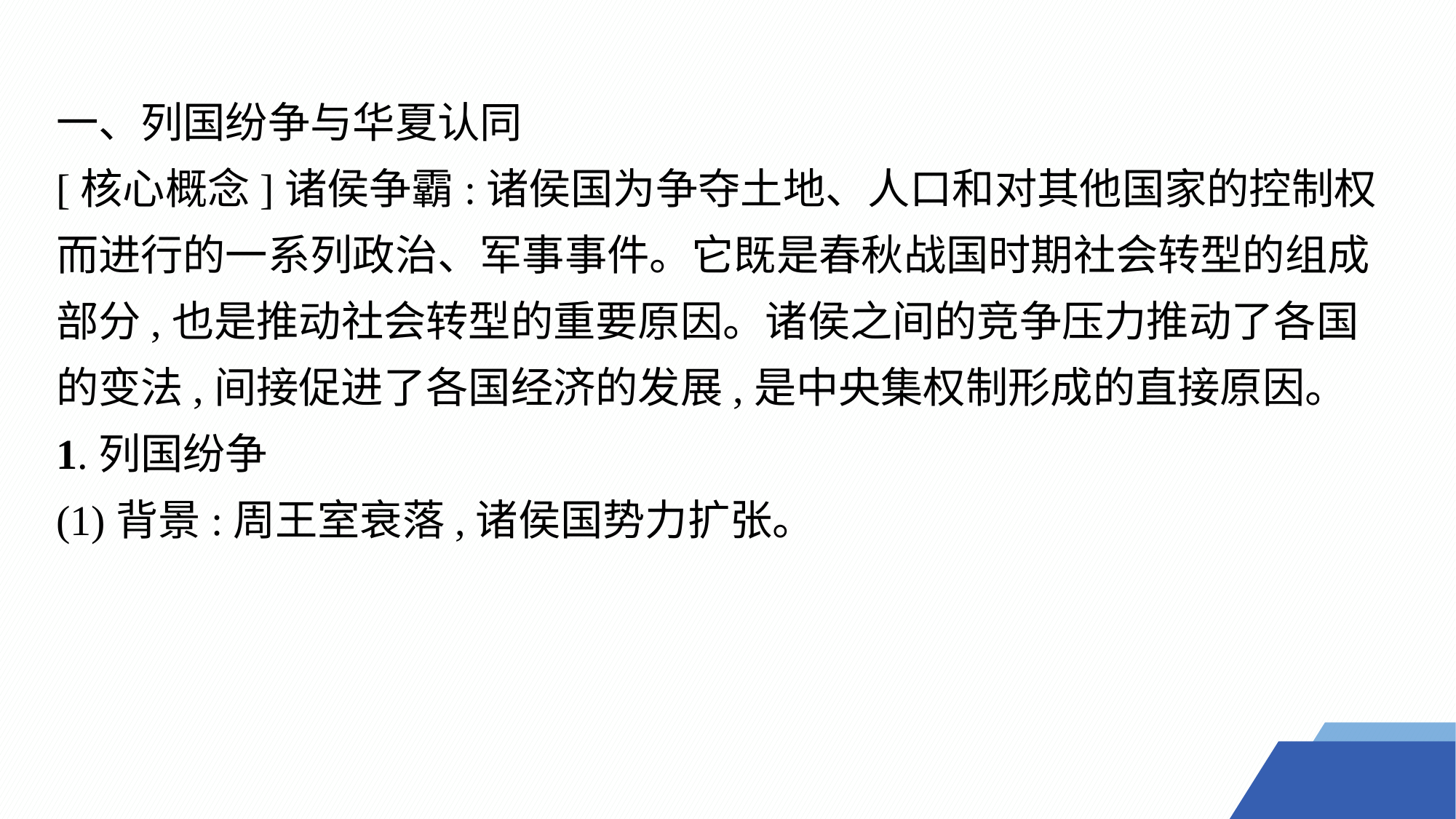

一、列国纷争与华夏认同
[核心概念]诸侯争霸:诸侯国为争夺土地、人口和对其他国家的控制权而进行的一系列政治、军事事件。它既是春秋战国时期社会转型的组成部分,也是推动社会转型的重要原因。诸侯之间的竞争压力推动了各国的变法,间接促进了各国经济的发展,是中央集权制形成的直接原因。
1.列国纷争
(1)背景:周王室衰落,诸侯国势力扩张。